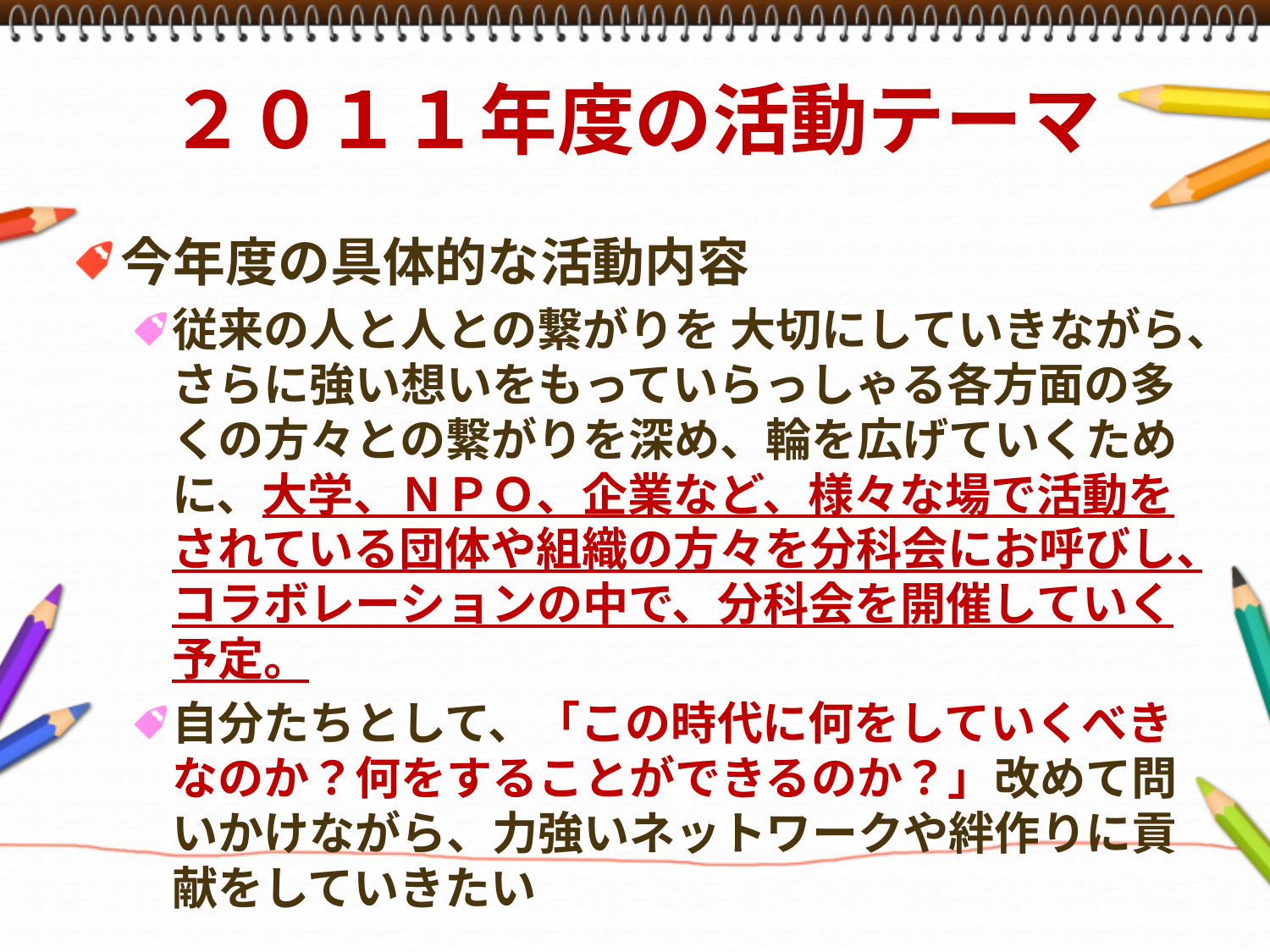

# ２０１１年度の活動テーマ
今年度の具体的な活動内容
従来の人と人との繋がりを 大切にしていきながら、さらに強い想いをもっていらっしゃる各方面の多くの方々との繋がりを深め、輪を広げていくために、大学、ＮＰＯ、企業など、様々な場で活動をされている団体や組織の方々を分科会にお呼びし、コラボレーションの中で、分科会を開催していく予定。
自分たちとして、「この時代に何をしていくべきなのか？何をすることができるのか？」改めて問いかけながら、力強いネットワークや絆作りに貢献をしていきたい